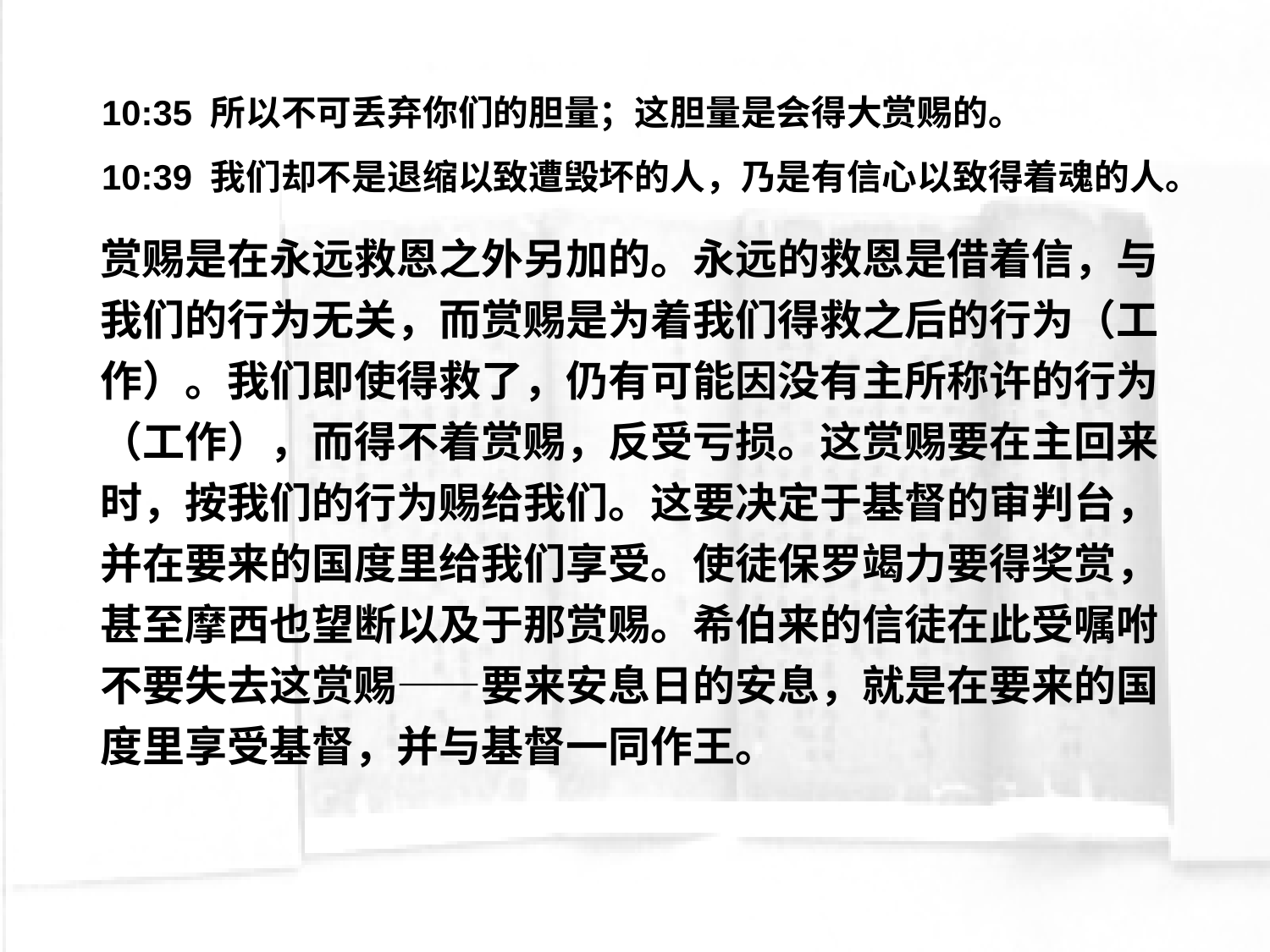

10:35 所以不可丢弃你们的胆量；这胆量是会得大赏赐的。
10:39 我们却不是退缩以致遭毁坏的人，乃是有信心以致得着魂的人。
赏赐是在永远救恩之外另加的。永远的救恩是借着信，与我们的行为无关，而赏赐是为着我们得救之后的行为（工作）。我们即使得救了，仍有可能因没有主所称许的行为（工作），而得不着赏赐，反受亏损。这赏赐要在主回来时，按我们的行为赐给我们。这要决定于基督的审判台，并在要来的国度里给我们享受。使徒保罗竭力要得奖赏，甚至摩西也望断以及于那赏赐。希伯来的信徒在此受嘱咐不要失去这赏赐——要来安息日的安息，就是在要来的国度里享受基督，并与基督一同作王。